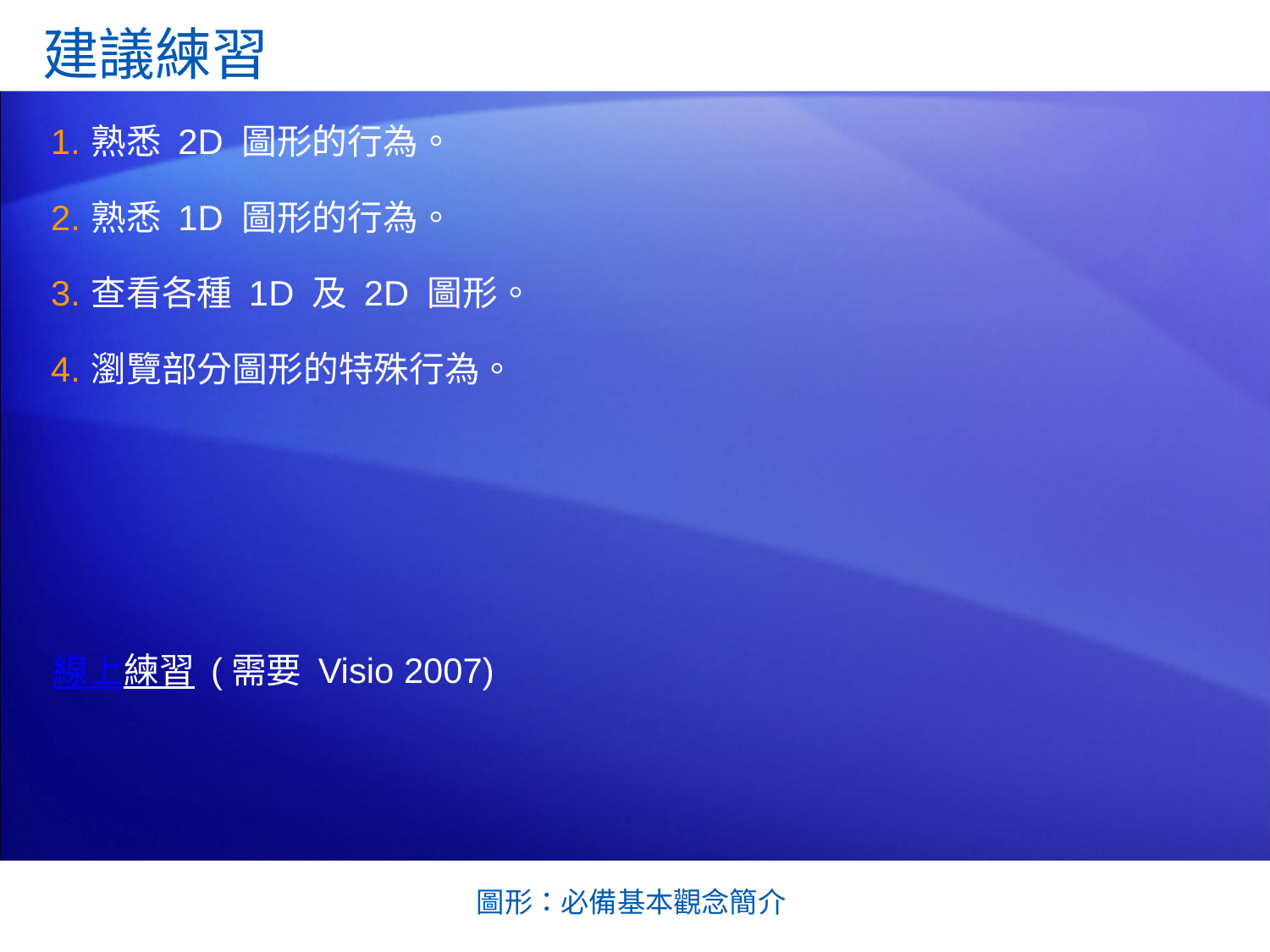

建議練習
熟悉 2D 圖形的行為。
熟悉 1D 圖形的行為。
查看各種 1D 及 2D 圖形。
瀏覽部分圖形的特殊行為。
線上練習 (需要 Visio 2007)
圖形：必備基本觀念簡介